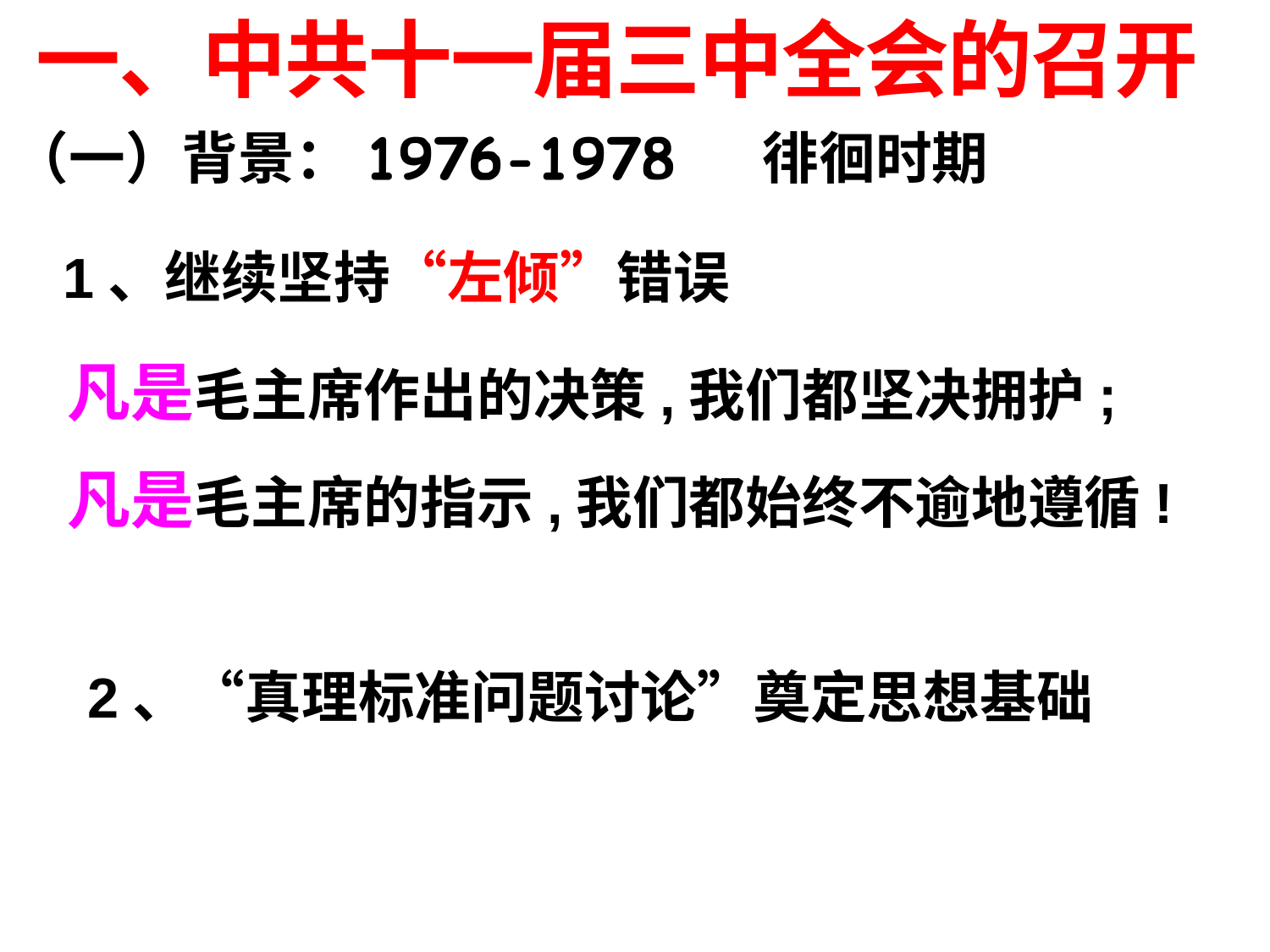

一、中共十一届三中全会的召开
（一）背景：1976-1978   徘徊时期

1、继续坚持“左倾”错误
凡是毛主席作出的决策,我们都坚决拥护;
凡是毛主席的指示,我们都始终不逾地遵循!
2、“真理标准问题讨论”奠定思想基础